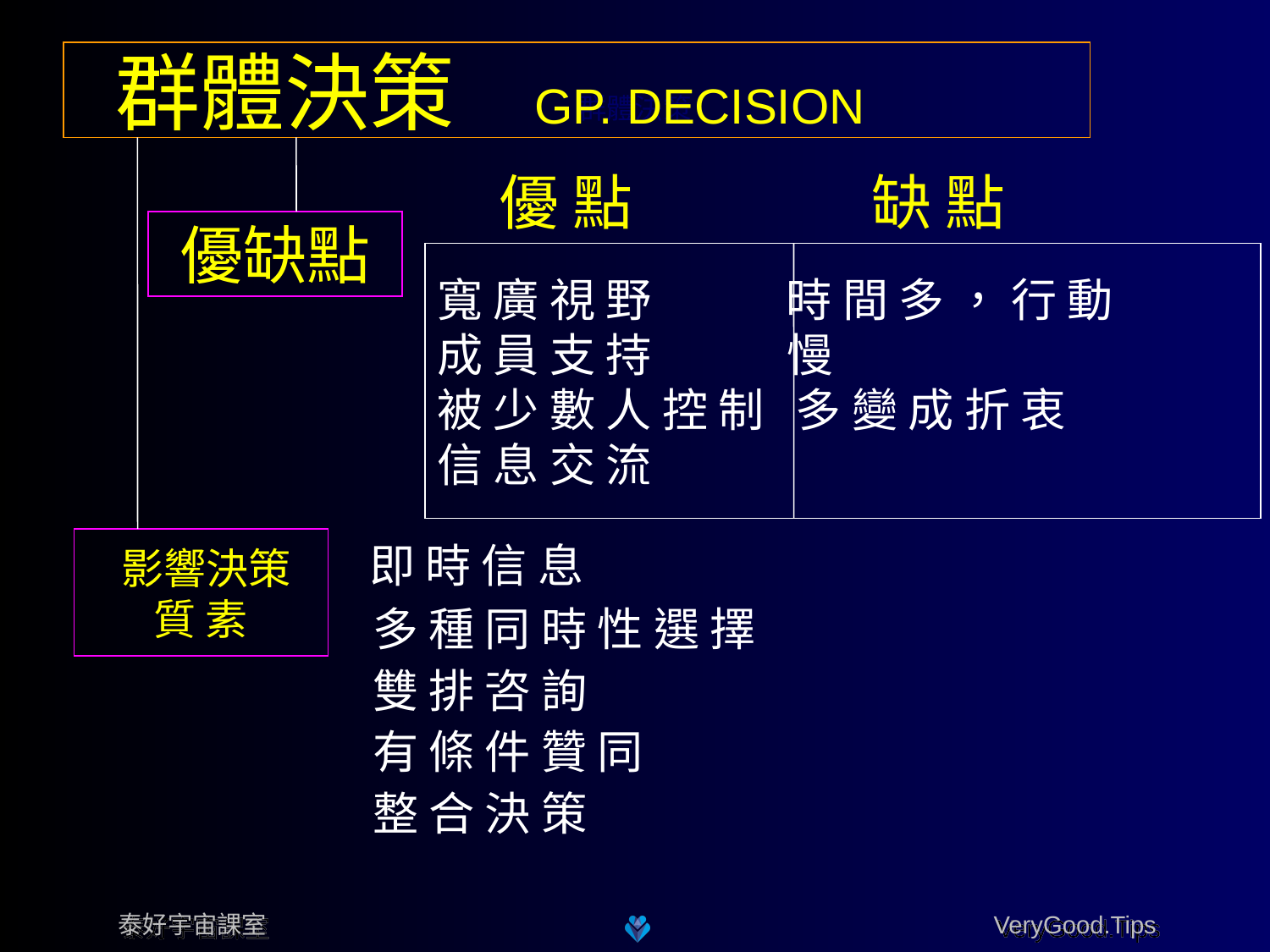

群體決策    GP. DECISION
群體決策

優 點     	          缺 點
優缺點
寬 廣 視 野             時 間 多 ， 行 動
成 員 支 持             慢
被 少 數 人 控 制   多 變 成 折 衷
信 息 交 流

 影響決策
質 素
 即 時 信 息
 多 種 同 時 性 選 擇
 雙 排 咨 詢
 有 條 件 贊 同
 整 合 決 策